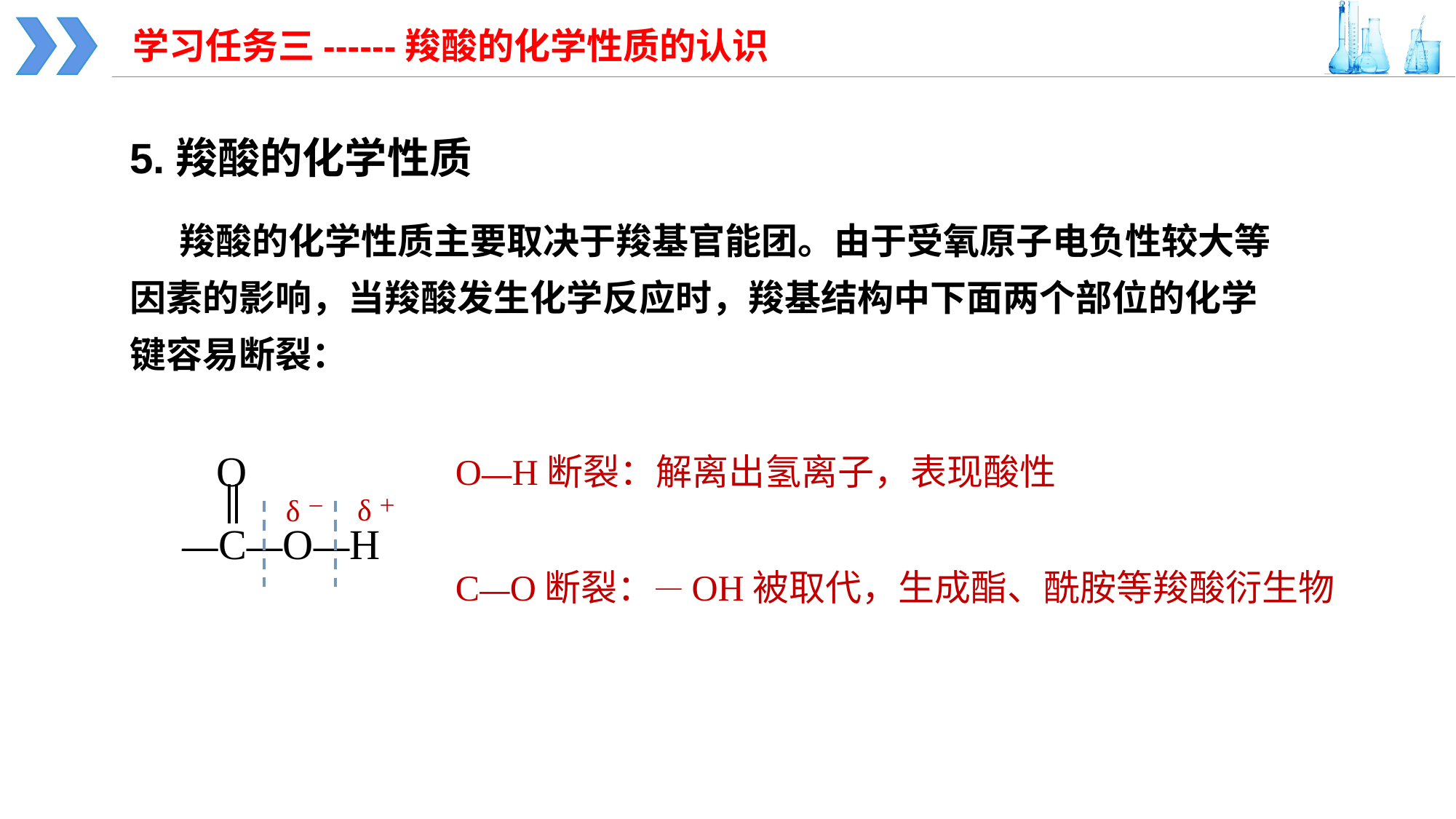

学习任务三------羧酸的化学性质的认识
5.羧酸的化学性质
     羧酸的化学性质主要取决于羧基官能团。由于受氧原子电负性较大等因素的影响，当羧酸发生化学反应时，羧基结构中下面两个部位的化学键容易断裂：
O
O—H断裂：解离出氢离子，表现酸性
δ＋
δ－
—C—O—H
C—O断裂：—OH被取代，生成酯、酰胺等羧酸衍生物